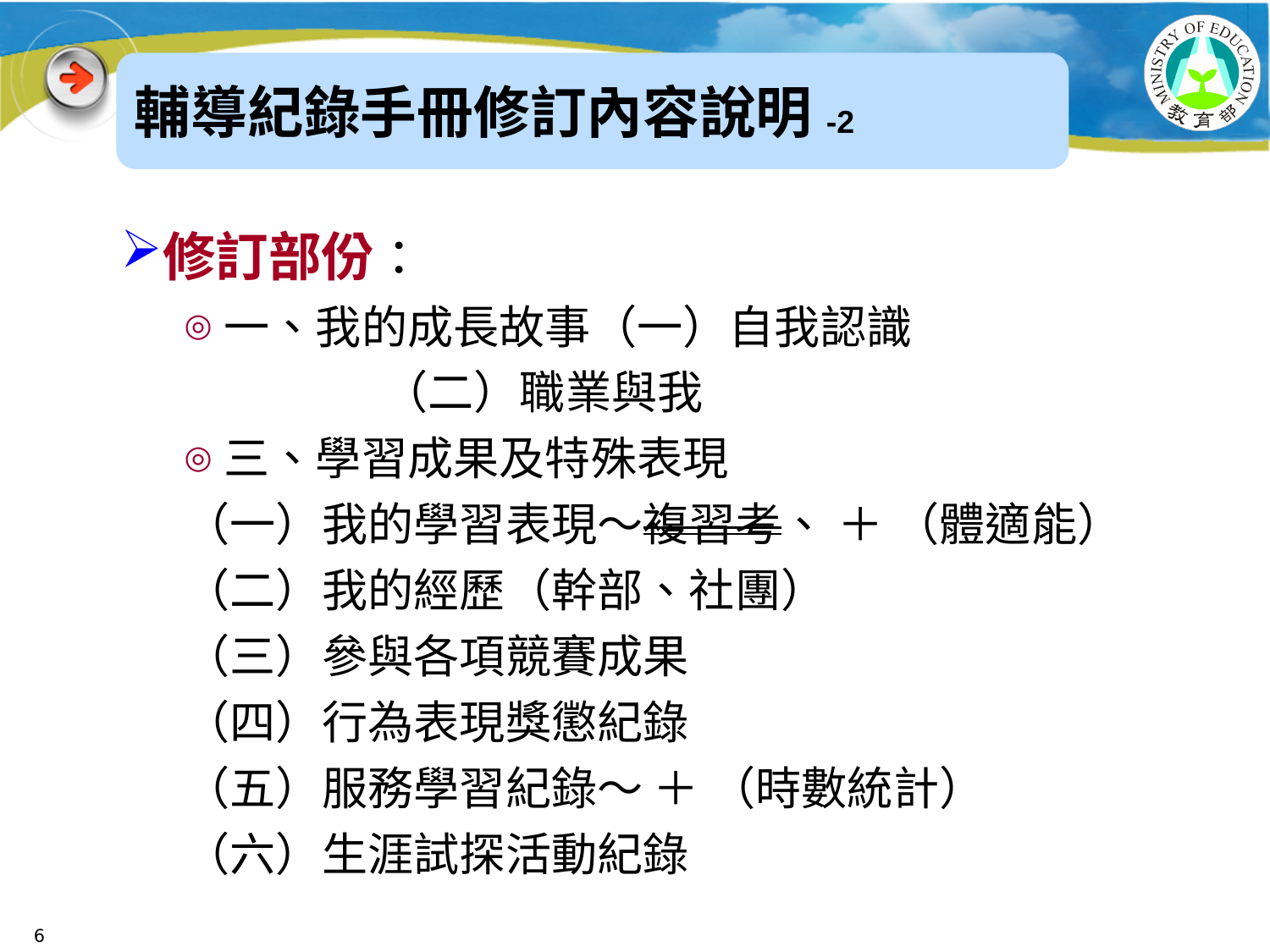

輔導紀錄手冊修訂內容說明-2
修訂部份：
一、我的成長故事（一）自我認識
                  （二）職業與我
三、學習成果及特殊表現
（一）我的學習表現～複習考、 ＋ （體適能）
（二）我的經歷（幹部、社團）
（三）參與各項競賽成果
（四）行為表現獎懲紀錄
（五）服務學習紀錄～ ＋ （時數統計）
（六）生涯試探活動紀錄
6